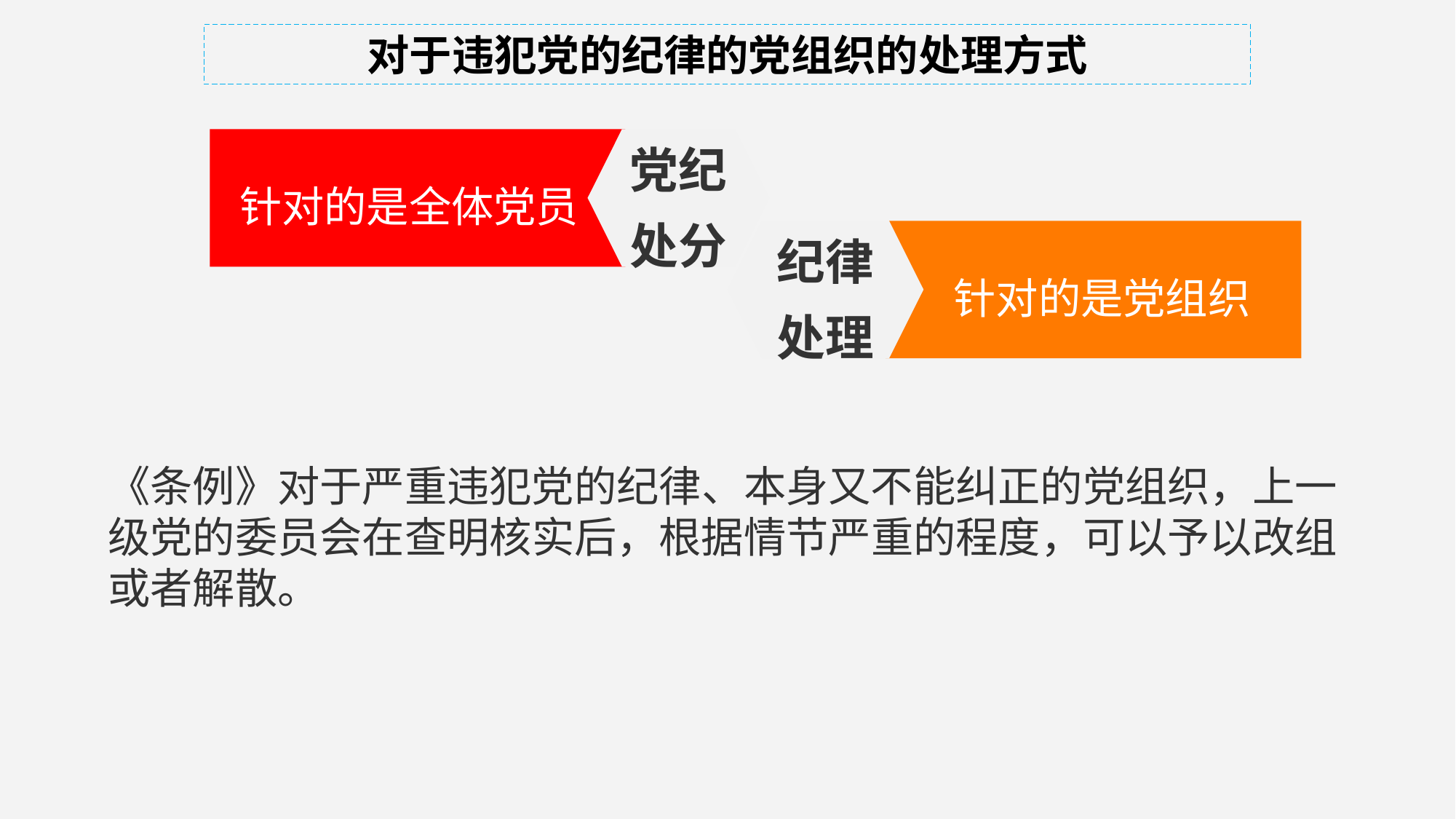

对于违犯党的纪律的党组织的处理方式
针对的是全体党员
党纪处分
纪律处理
针对的是党组织
《条例》对于严重违犯党的纪律、本身又不能纠正的党组织，上一级党的委员会在查明核实后，根据情节严重的程度，可以予以改组或者解散。